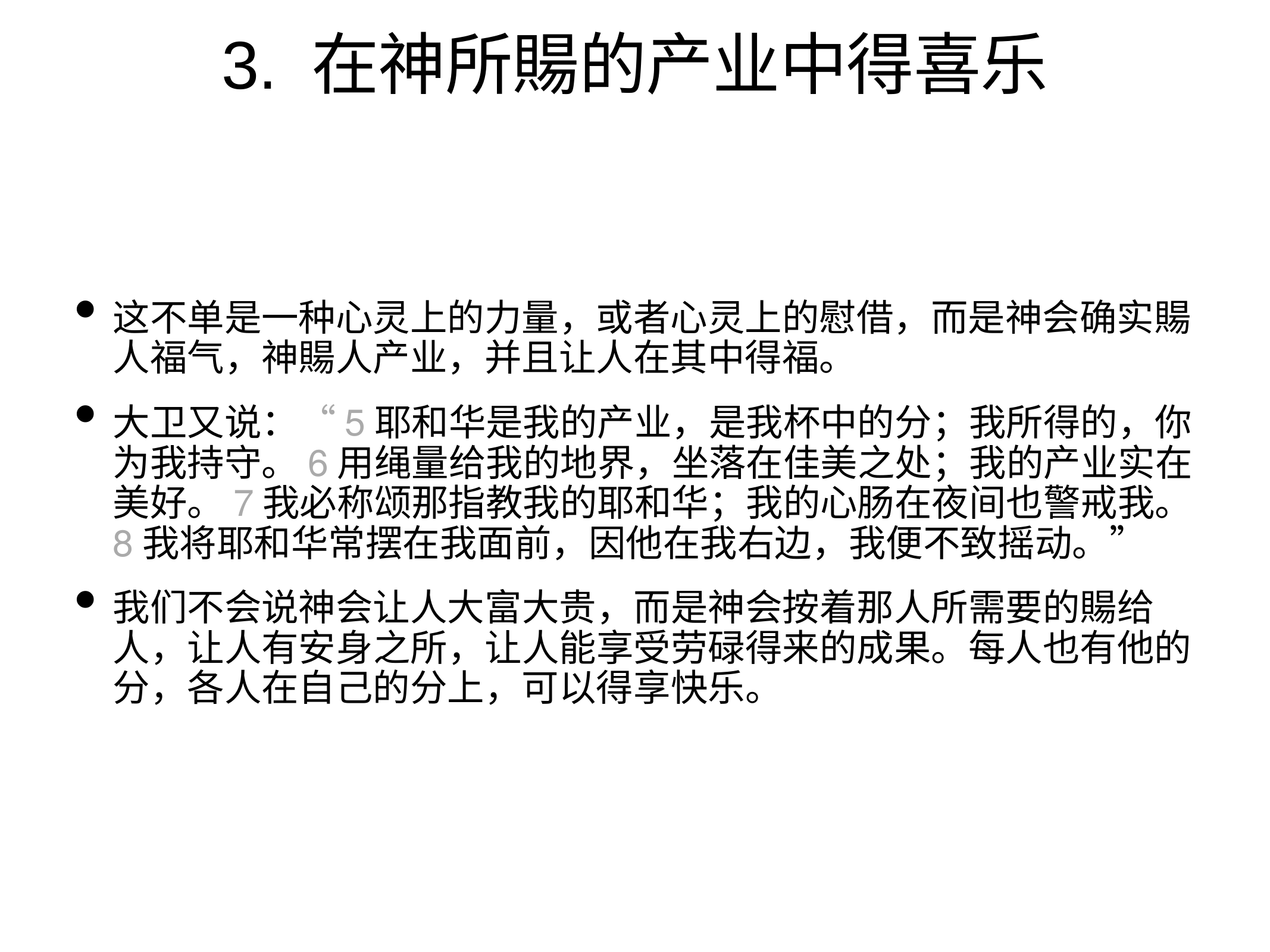

# 3. 在神所𧶽的产业中得喜乐

这不单是一种心灵上的力量，或者心灵上的慰借，而是神会确实𧶽人福气，神𧶽人产业，并且让人在其中得福。
大卫又说：“5耶和华是我的产业，是我杯中的分；我所得的，你为我持守。6用绳量给我的地界，坐落在佳美之处；我的产业实在美好。7我必称颂那指教我的耶和华；我的心肠在夜间也警戒我。8我将耶和华常摆在我面前，因他在我右边，我便不致摇动。”
我们不会说神会让人大富大贵，而是神会按着那人所需要的𧶽给人，让人有安身之所，让人能享受劳碌得来的成果。每人也有他的分，各人在自己的分上，可以得享快乐。